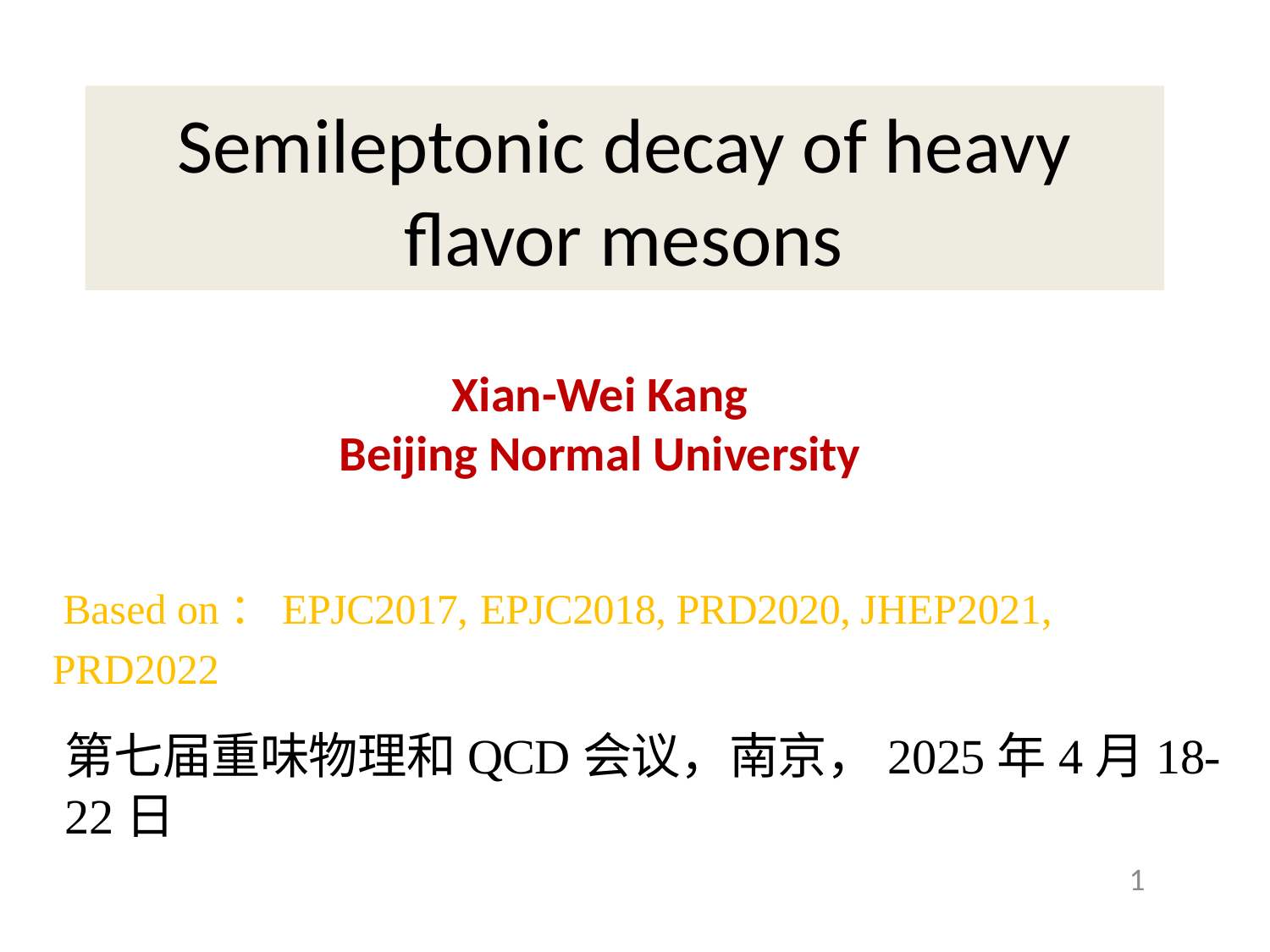

Semileptonic decay of heavy
flavor mesons
Xian-Wei Kang
Beijing Normal University
 Based on：EPJC2017, EPJC2018, PRD2020, JHEP2021, PRD2022
第七届重味物理和QCD会议，南京，2025年4月18-22日
1